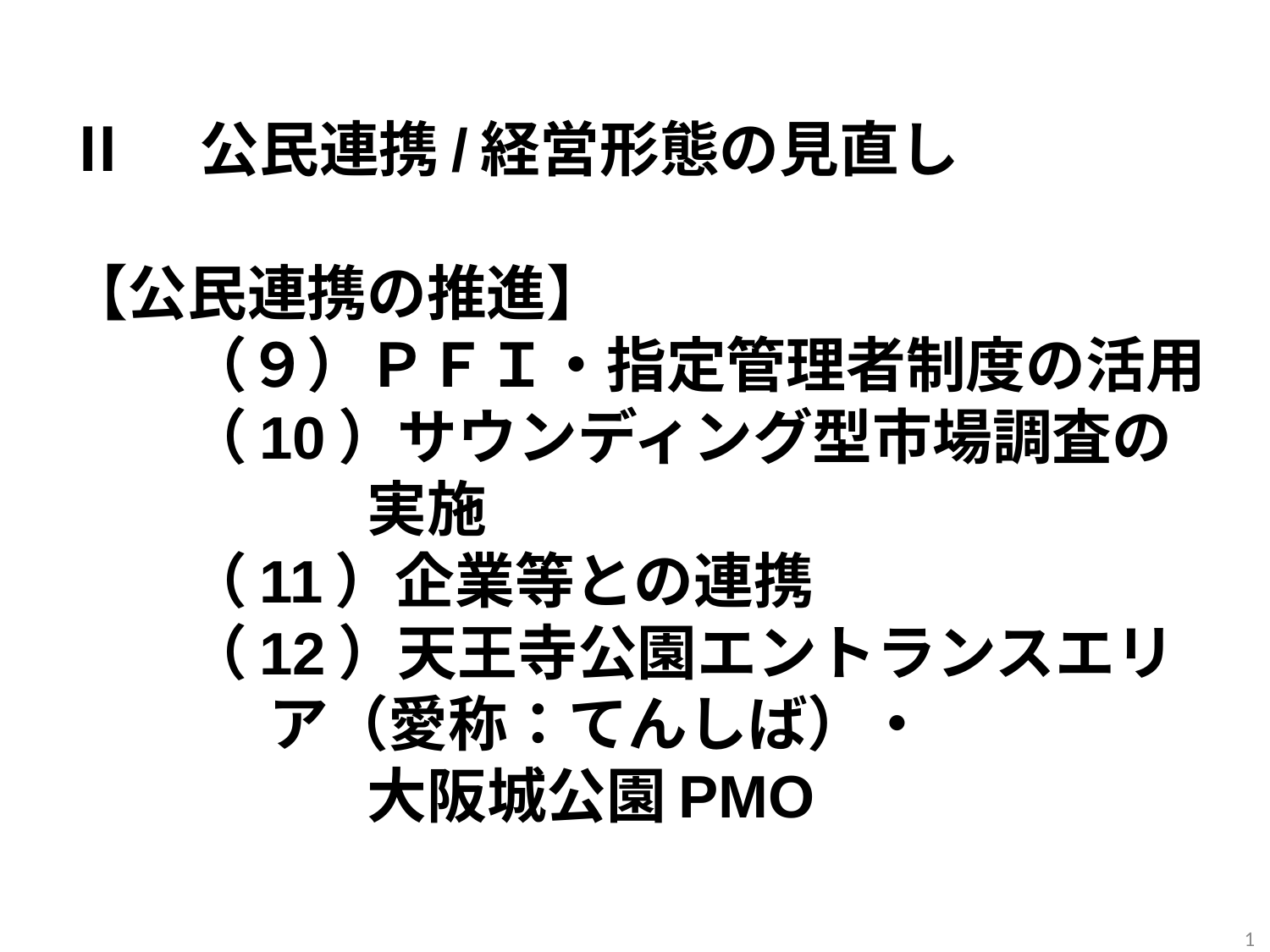

Ⅱ　公民連携/経営形態の見直し
【公民連携の推進】
　　（９）ＰＦＩ・指定管理者制度の活用
　　（10）サウンディング型市場調査の
　　　　　実施
　　（11）企業等との連携
　　（12）天王寺公園エントランスエリア（愛称：てんしば）・
　　　　　大阪城公園PMO
1